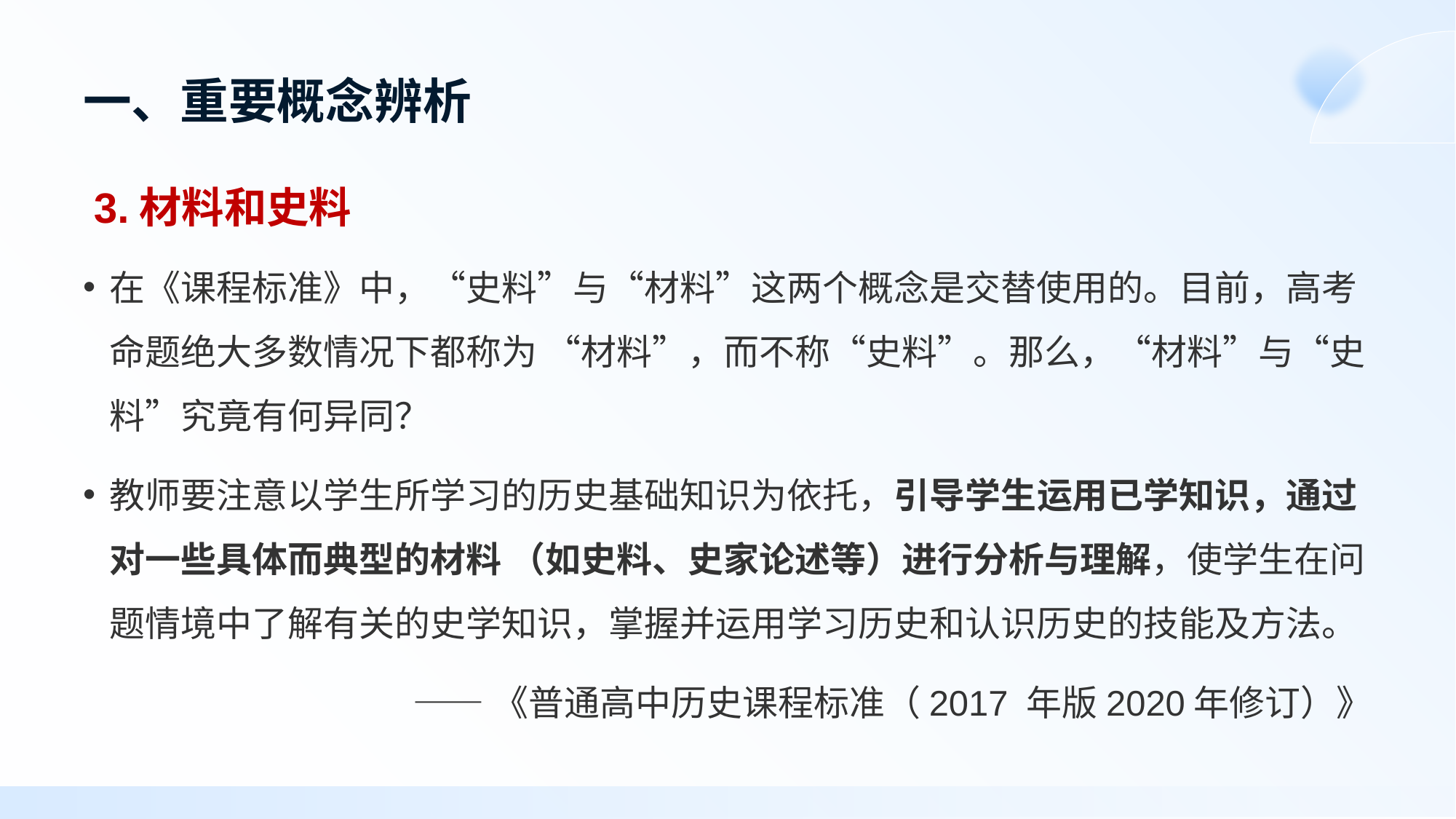

# 一、重要概念辨析
3.材料和史料
在《课程标准》中，“史料”与“材料”这两个概念是交替使用的。目前，高考命题绝大多数情况下都称为 “材料”，而不称“史料”。那么，“材料”与“史料”究竟有何异同？
教师要注意以学生所学习的历史基础知识为依托，引导学生运用已学知识，通过对一些具体而典型的材料 （如史料、史家论述等）进行分析与理解，使学生在问题情境中了解有关的史学知识，掌握并运用学习历史和认识历史的技能及方法。
——《普通高中历史课程标准（2017 年版2020年修订）》